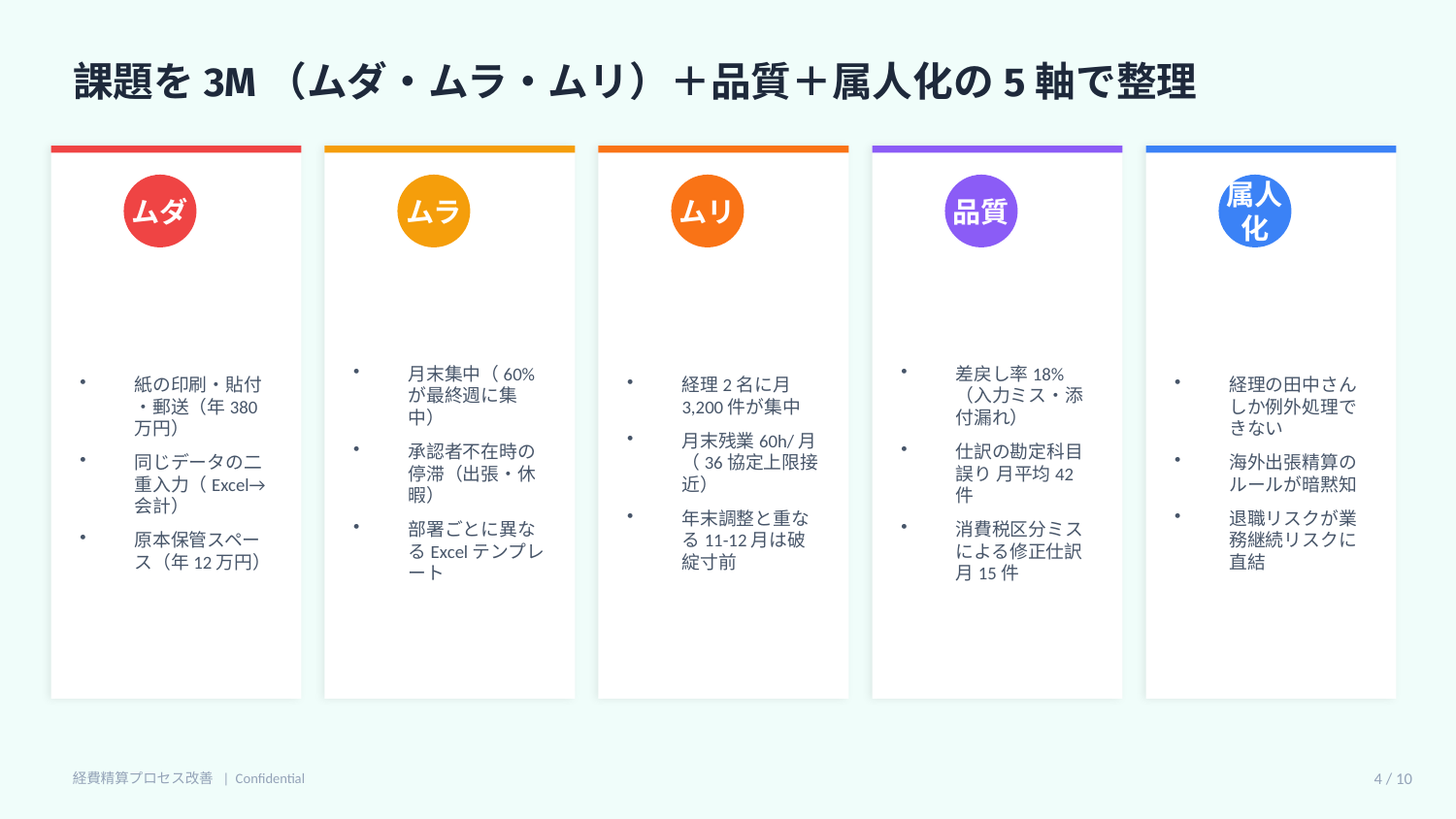

課題を3M（ムダ・ムラ・ムリ）＋品質＋属人化の5軸で整理

ムダ

ムラ

ムリ

品質

属人化
紙の印刷・貼付・郵送（年380万円）
同じデータの二重入力（Excel→会計）
原本保管スペース（年12万円）
月末集中（60%が最終週に集中）
承認者不在時の停滞（出張・休暇）
部署ごとに異なるExcelテンプレート
経理2名に月3,200件が集中
月末残業60h/月（36協定上限接近）
年末調整と重なる11-12月は破綻寸前
差戻し率18%（入力ミス・添付漏れ）
仕訳の勘定科目誤り 月平均42件
消費税区分ミスによる修正仕訳 月15件
経理の田中さんしか例外処理できない
海外出張精算のルールが暗黙知
退職リスクが業務継続リスクに直結
経費精算プロセス改善  |  Confidential
4 / 10